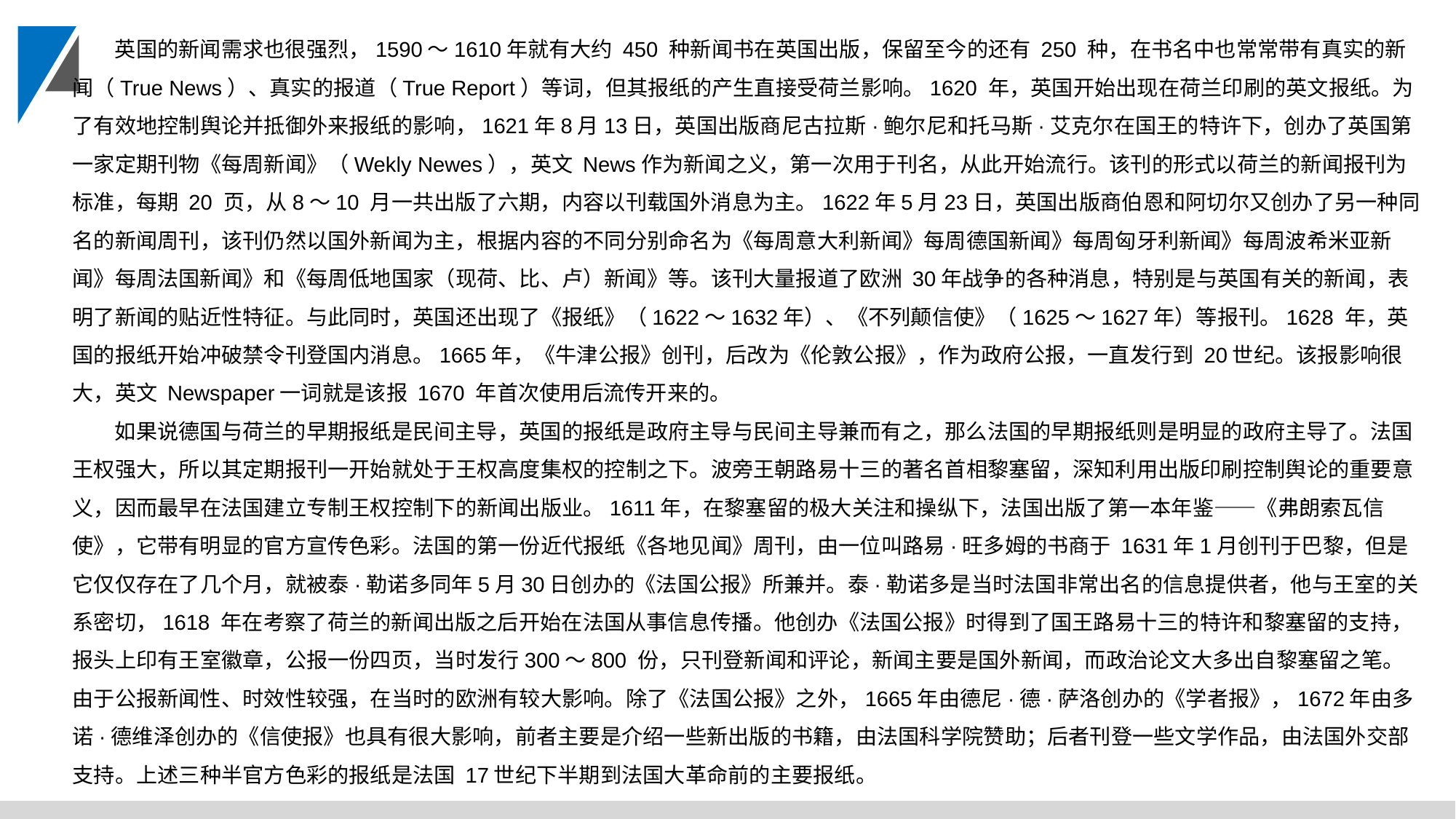

英国的新闻需求也很强烈，1590～1610年就有大约 450 种新闻书在英国出版，保留至今的还有 250 种，在书名中也常常带有真实的新闻（True News）、真实的报道（True Report）等词，但其报纸的产生直接受荷兰影响。1620 年，英国开始出现在荷兰印刷的英文报纸。为了有效地控制舆论并抵御外来报纸的影响，1621年8月13日，英国出版商尼古拉斯·鲍尔尼和托马斯·艾克尔在国王的特许下，创办了英国第一家定期刊物《每周新闻》（Wekly Newes），英文 News作为新闻之义，第一次用于刊名，从此开始流行。该刊的形式以荷兰的新闻报刊为标准，每期 20 页，从8～10 月一共出版了六期，内容以刊载国外消息为主。1622年5月23日，英国出版商伯恩和阿切尔又创办了另一种同名的新闻周刊，该刊仍然以国外新闻为主，根据内容的不同分别命名为《每周意大利新闻》每周德国新闻》每周匈牙利新闻》每周波希米亚新闻》每周法国新闻》和《每周低地国家（现荷、比、卢）新闻》等。该刊大量报道了欧洲 30年战争的各种消息，特别是与英国有关的新闻，表明了新闻的贴近性特征。与此同时，英国还出现了《报纸》（1622～1632年）、《不列颠信使》（1625～1627年）等报刊。1628 年，英国的报纸开始冲破禁令刊登国内消息。1665年，《牛津公报》创刊，后改为《伦敦公报》，作为政府公报，一直发行到 20世纪。该报影响很大，英文 Newspaper一词就是该报 1670 年首次使用后流传开来的。
如果说德国与荷兰的早期报纸是民间主导，英国的报纸是政府主导与民间主导兼而有之，那么法国的早期报纸则是明显的政府主导了。法国王权强大，所以其定期报刊一开始就处于王权高度集权的控制之下。波旁王朝路易十三的著名首相黎塞留，深知利用出版印刷控制舆论的重要意义，因而最早在法国建立专制王权控制下的新闻出版业。1611年，在黎塞留的极大关注和操纵下，法国出版了第一本年鉴——《弗朗索瓦信使》，它带有明显的官方宣传色彩。法国的第一份近代报纸《各地见闻》周刊，由一位叫路易·旺多姆的书商于 1631年1月创刊于巴黎，但是它仅仅存在了几个月，就被泰·勒诺多同年5月30日创办的《法国公报》所兼并。泰·勒诺多是当时法国非常出名的信息提供者，他与王室的关系密切，1618 年在考察了荷兰的新闻出版之后开始在法国从事信息传播。他创办《法国公报》时得到了国王路易十三的特许和黎塞留的支持，报头上印有王室徽章，公报一份四页，当时发行300～800 份，只刊登新闻和评论，新闻主要是国外新闻，而政治论文大多出自黎塞留之笔。由于公报新闻性、时效性较强，在当时的欧洲有较大影响。除了《法国公报》之外，1665年由德尼·德·萨洛创办的《学者报》，1672年由多诺·德维泽创办的《信使报》也具有很大影响，前者主要是介绍一些新出版的书籍，由法国科学院赞助；后者刊登一些文学作品，由法国外交部支持。上述三种半官方色彩的报纸是法国 17世纪下半期到法国大革命前的主要报纸。